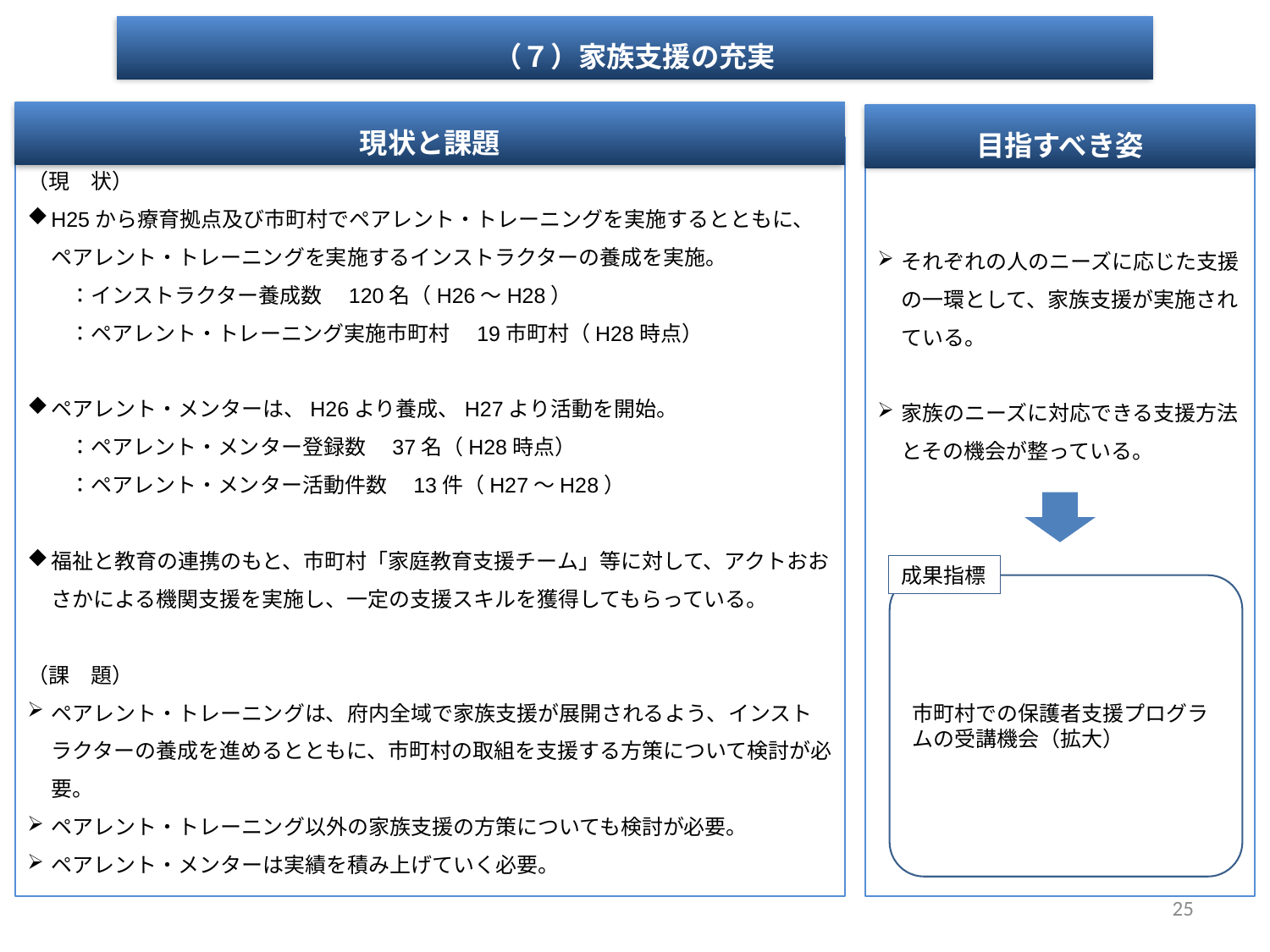

（７）家族支援の充実
現状と課題
目指すべき姿
（現　状）
H25から療育拠点及び市町村でペアレント・トレーニングを実施するとともに、ペアレント・トレーニングを実施するインストラクターの養成を実施。
　　：インストラクター養成数　120名（H26～H28）
　　：ペアレント・トレーニング実施市町村　19市町村（H28時点）

ペアレント・メンターは、H26より養成、H27より活動を開始。
　　：ペアレント・メンター登録数　37名（H28時点）
　　：ペアレント・メンター活動件数　13件（H27～H28）

福祉と教育の連携のもと、市町村「家庭教育支援チーム」等に対して、アクトおおさかによる機関支援を実施し、一定の支援スキルを獲得してもらっている。

（課　題）
ペアレント・トレーニングは、府内全域で家族支援が展開されるよう、インストラクターの養成を進めるとともに、市町村の取組を支援する方策について検討が必要。
ペアレント・トレーニング以外の家族支援の方策についても検討が必要。
ペアレント・メンターは実績を積み上げていく必要。

それぞれの人のニーズに応じた支援の一環として、家族支援が実施されている。

家族のニーズに対応できる支援方法とその機会が整っている。

成果指標
市町村での保護者支援プログラムの受講機会（拡大）
25